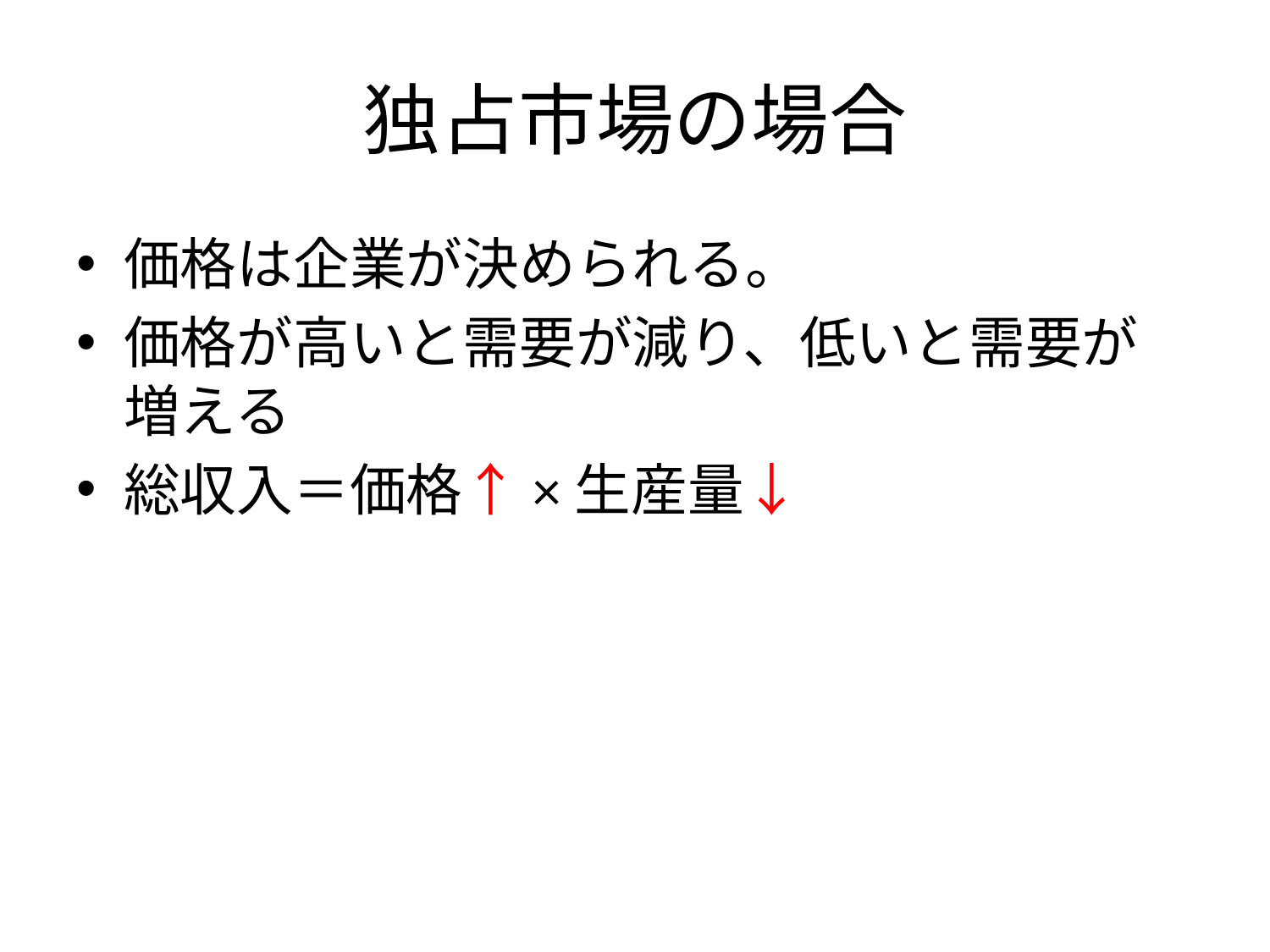

# 独占市場の場合
価格は企業が決められる。
価格が高いと需要が減り、低いと需要が増える
総収入＝価格↑×生産量↓